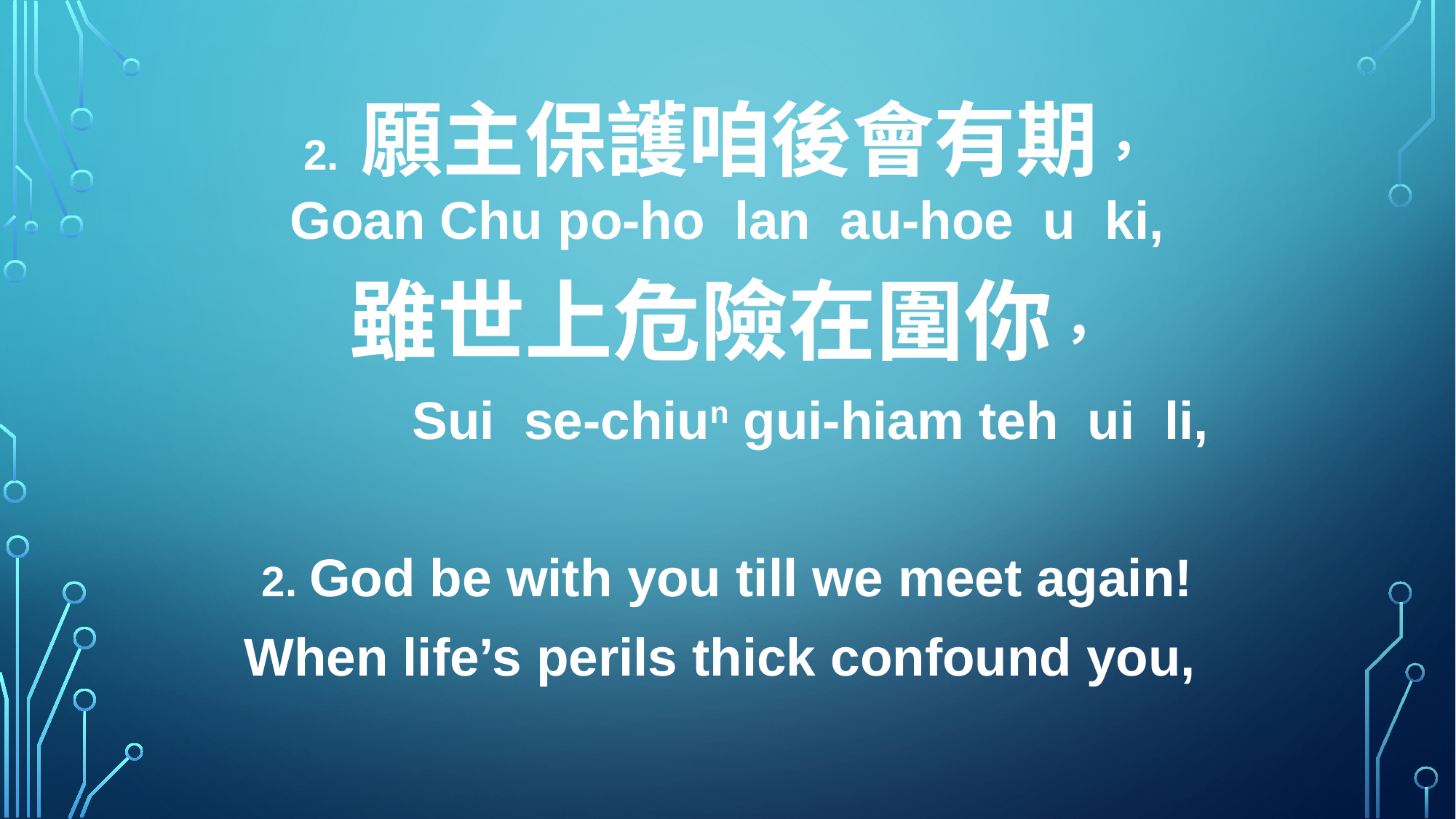

2. 願主保護咱後會有期，
Goan Chu po-ho  lan  au-hoe  u  ki,
雖世上危險在圍你，
                  Sui  se-chiun gui-hiam teh  ui  li,

2. God be with you till we meet again!
When life’s perils thick confound you,